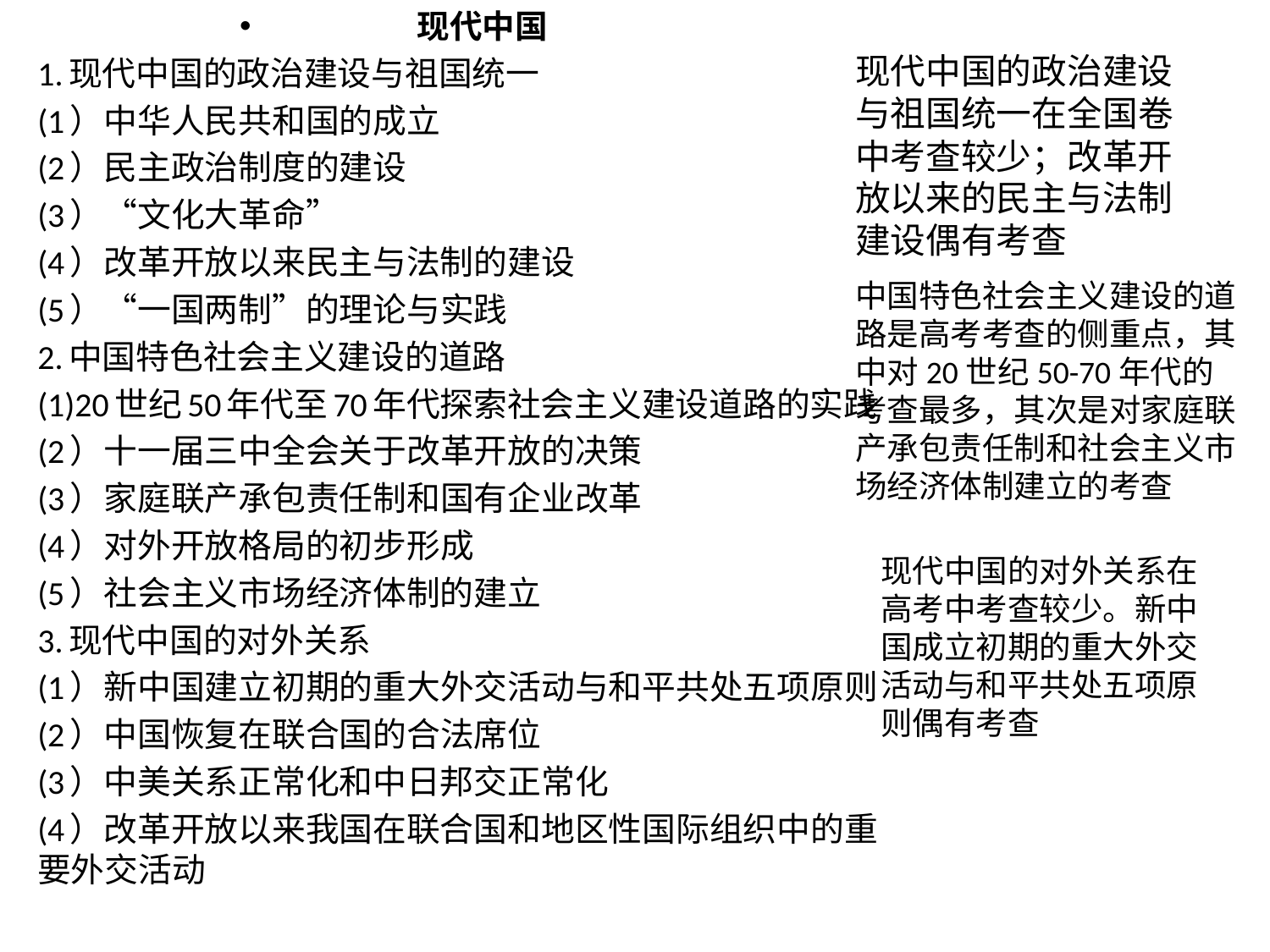

现代中国
1.现代中国的政治建设与祖国统一
(1）中华人民共和国的成立
(2）民主政治制度的建设
(3）“文化大革命”
(4）改革开放以来民主与法制的建设
(5）“一国两制”的理论与实践
2.中国特色社会主义建设的道路
(1)20世纪50年代至70年代探索社会主义建设道路的实践
(2）十一届三中全会关于改革开放的决策
(3）家庭联产承包责任制和国有企业改革
(4）对外开放格局的初步形成
(5）社会主义市场经济体制的建立
3.现代中国的对外关系
(1）新中国建立初期的重大外交活动与和平共处五项原则
(2）中国恢复在联合国的合法席位
(3）中美关系正常化和中日邦交正常化
(4）改革开放以来我国在联合国和地区性国际组织中的重要外交活动

现代中国的政治建设与祖国统一在全国卷中考查较少；改革开放以来的民主与法制建设偶有考查
中国特色社会主义建设的道路是高考考查的侧重点，其中对20世纪50-70年代的考查最多，其次是对家庭联产承包责任制和社会主义市场经济体制建立的考查
现代中国的对外关系在高考中考查较少。新中国成立初期的重大外交活动与和平共处五项原则偶有考查